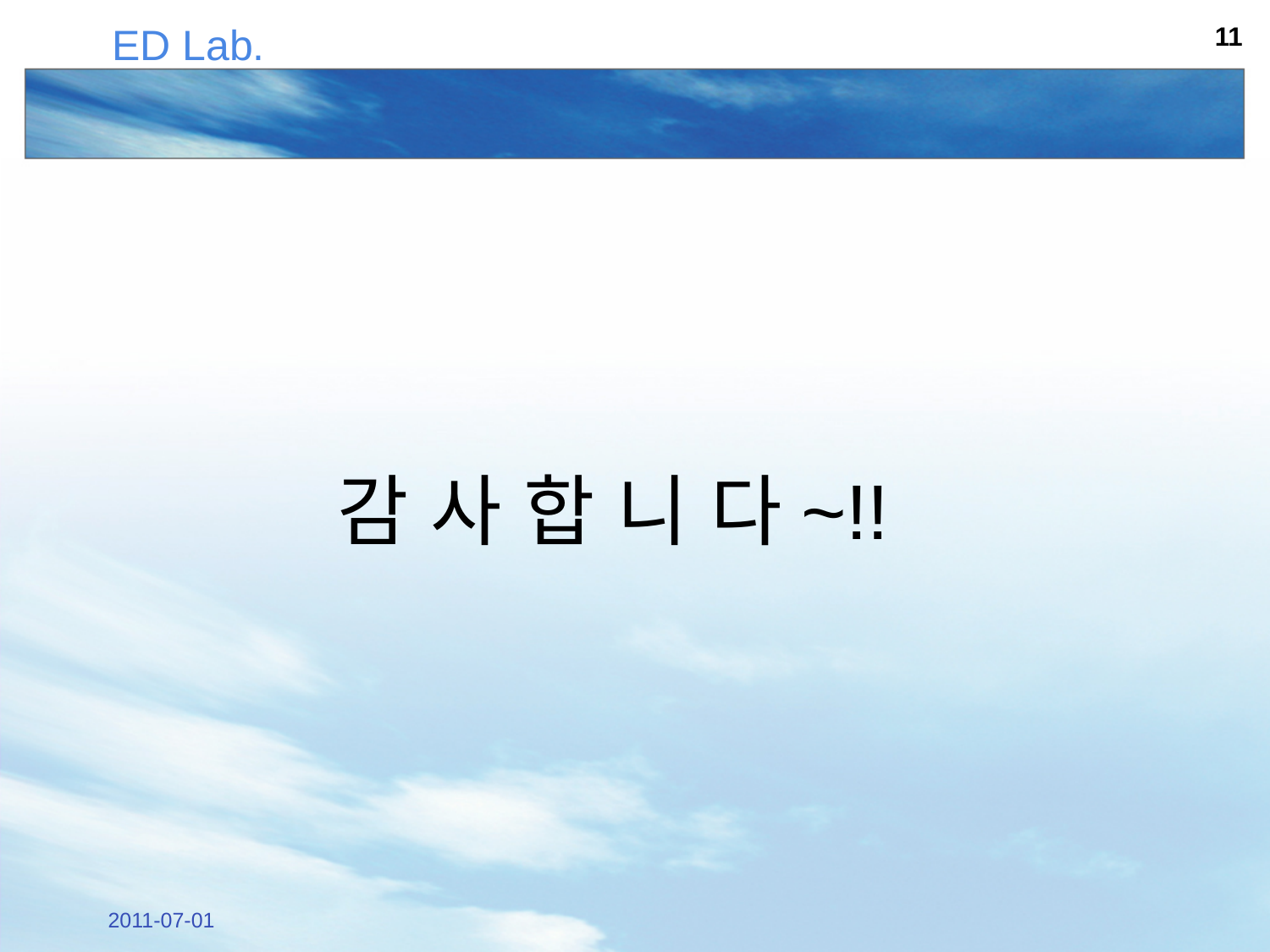

11
#
감 사 합 니 다~!!
2011-07-01